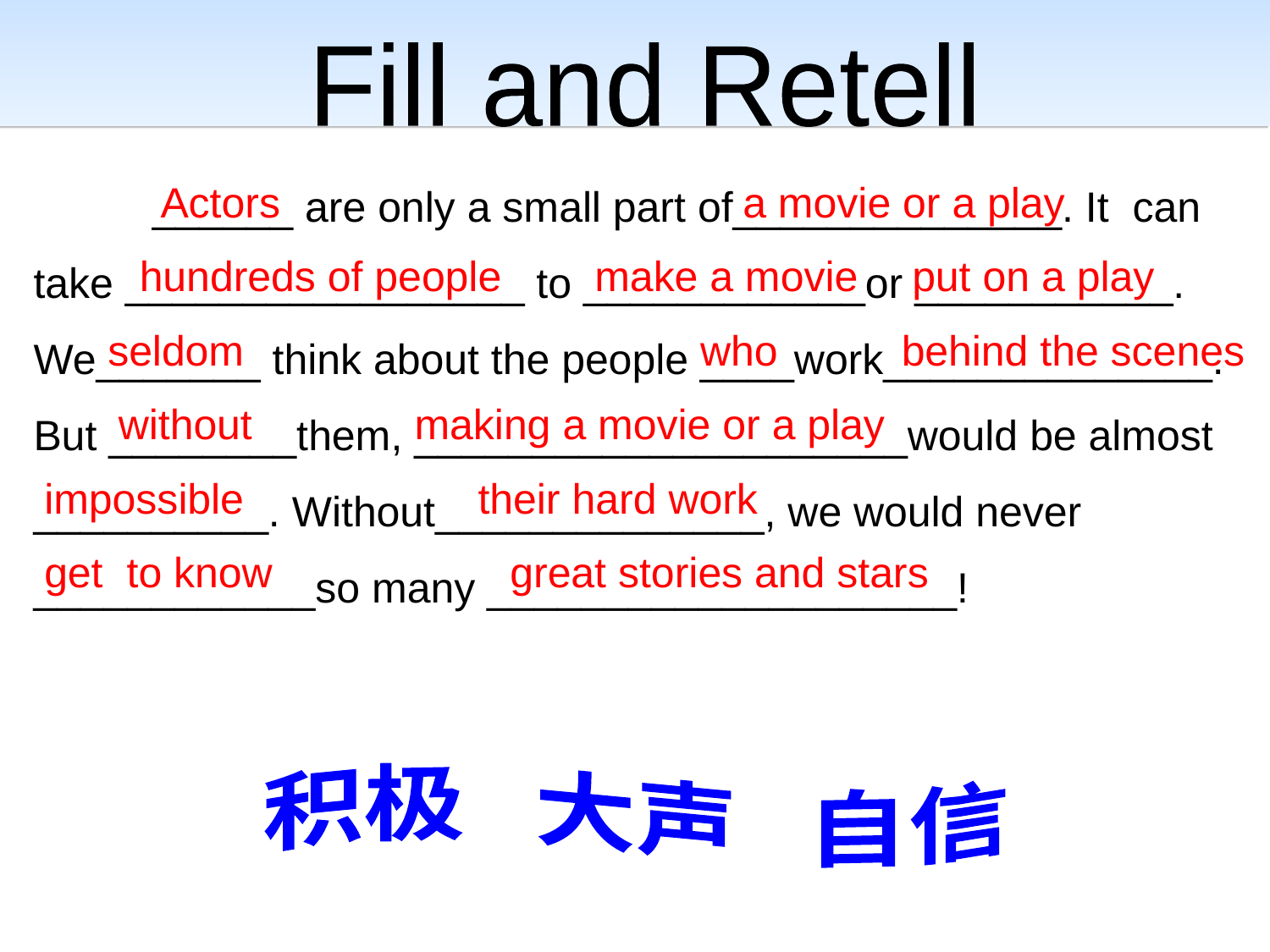

Fill and Retell
          ______ are only a small part of______________. It  can take _________________ to ____________or ___________. We_______ think about the people ____work______________. But ________them, _____________________would be almost __________. Without______________, we would never ____________so many ____________________!
Actors
a movie or a play
hundreds of people
make a movie
put on a play
seldom
who
behind the scenes
without
making a movie or a play
impossible
their hard work
get  to know
great stories and stars
积极   大声   自信